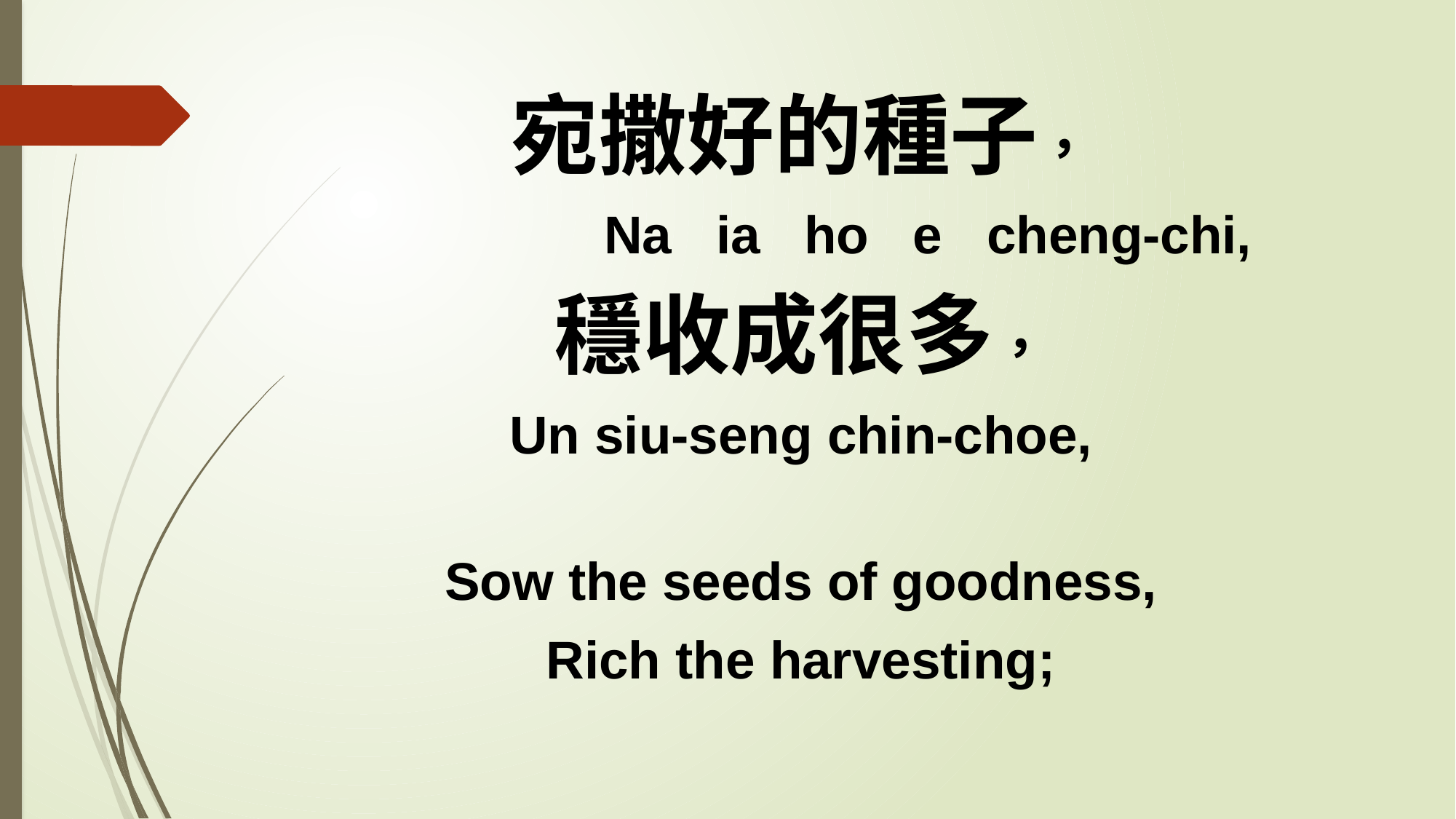

宛撒好的種子，
                      Na   ia   ho   e   cheng-chi,
穩收成很多，
Un siu-seng chin-choe,

Sow the seeds of goodness,
Rich the harvesting;